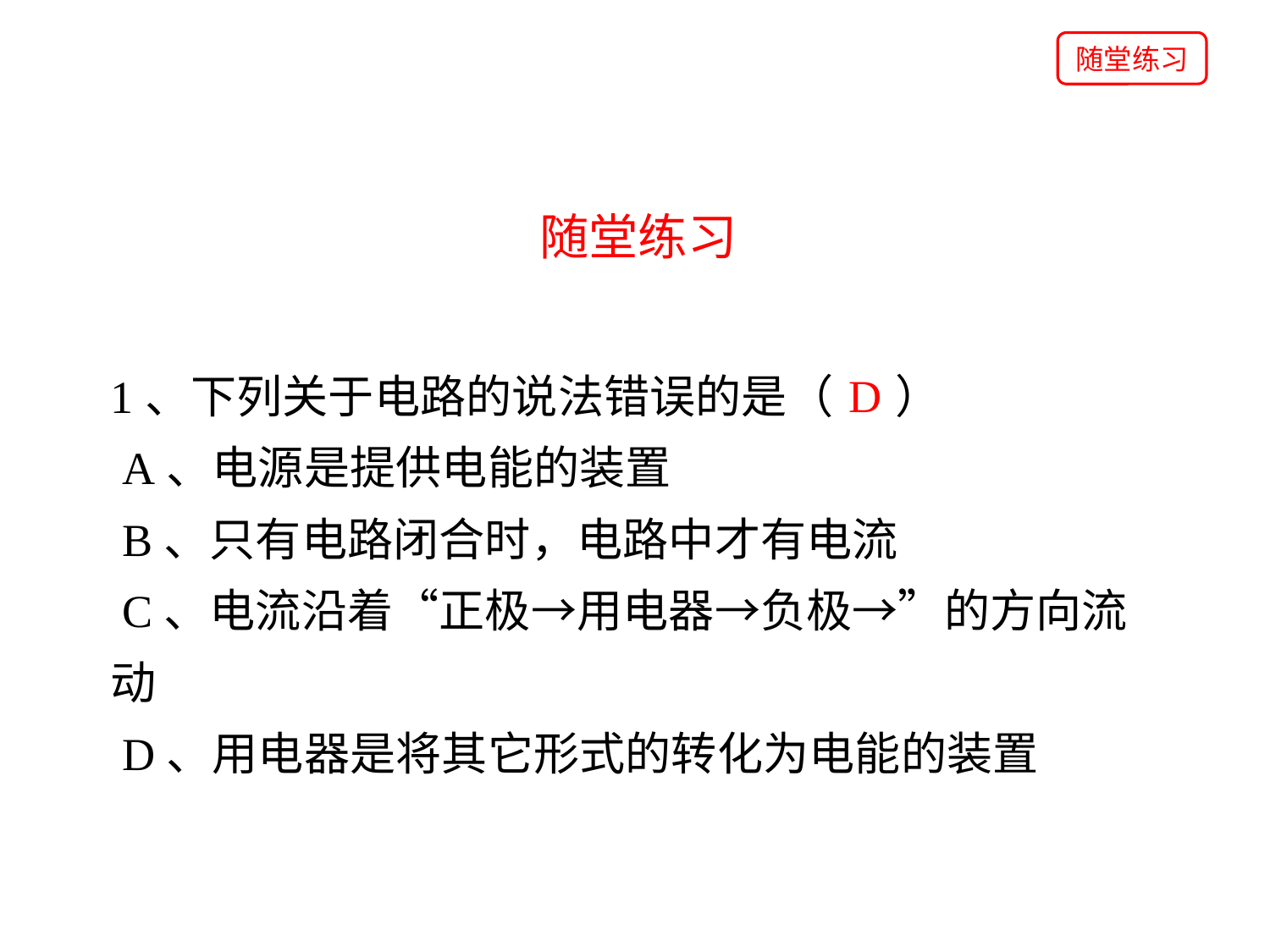

随堂练习
随堂练习
1、下列关于电路的说法错误的是（      ）
 A、电源是提供电能的装置
 B、只有电路闭合时，电路中才有电流
 C、电流沿着“正极→用电器→负极→”的方向流动
 D、用电器是将其它形式的转化为电能的装置
D